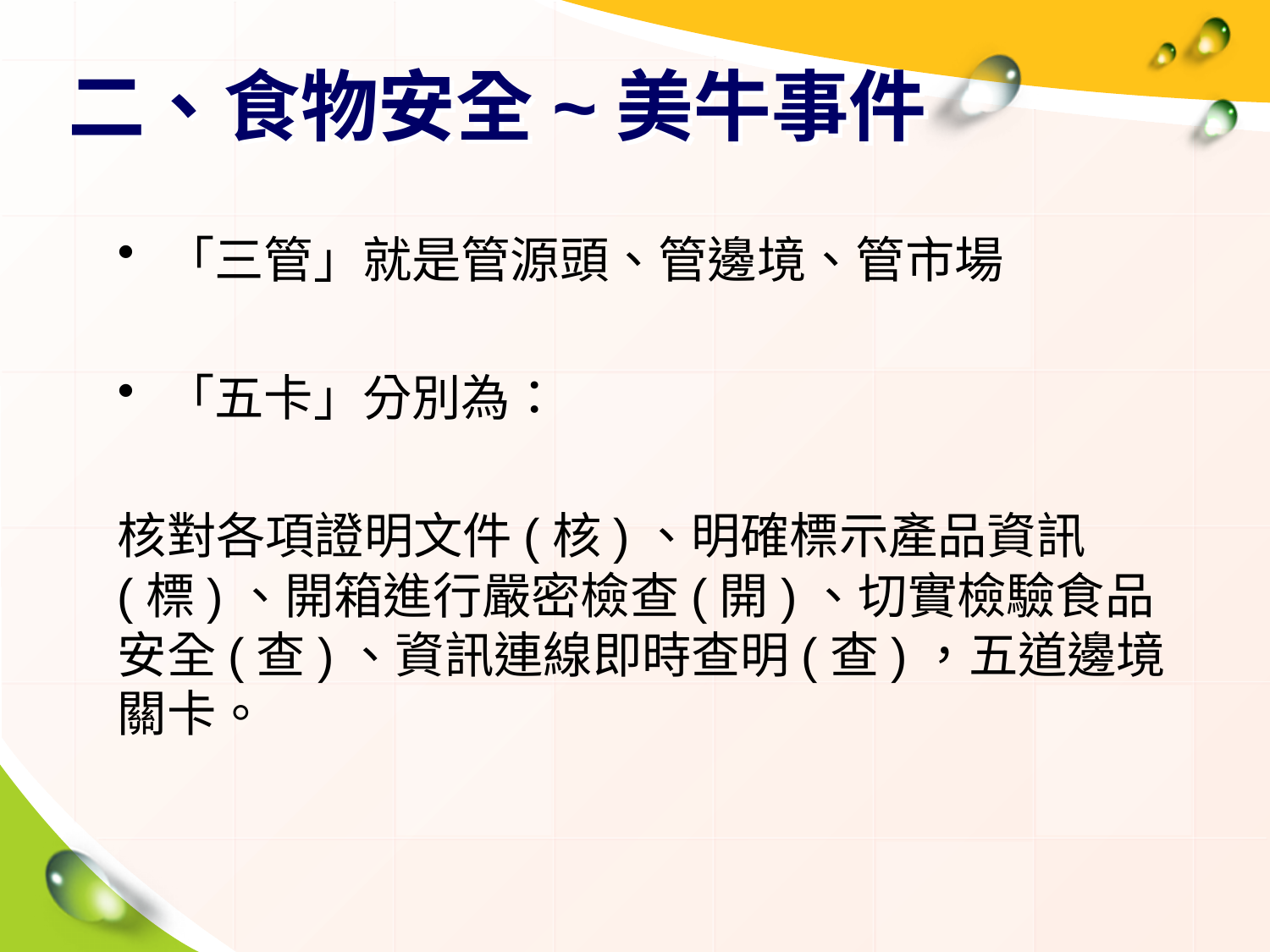

# 二、食物安全~美牛事件
「三管」就是管源頭、管邊境、管市場

「五卡」分別為：

核對各項證明文件(核)、明確標示產品資訊(標)、開箱進行嚴密檢查(開)、切實檢驗食品安全(查)、資訊連線即時查明(查)，五道邊境關卡。